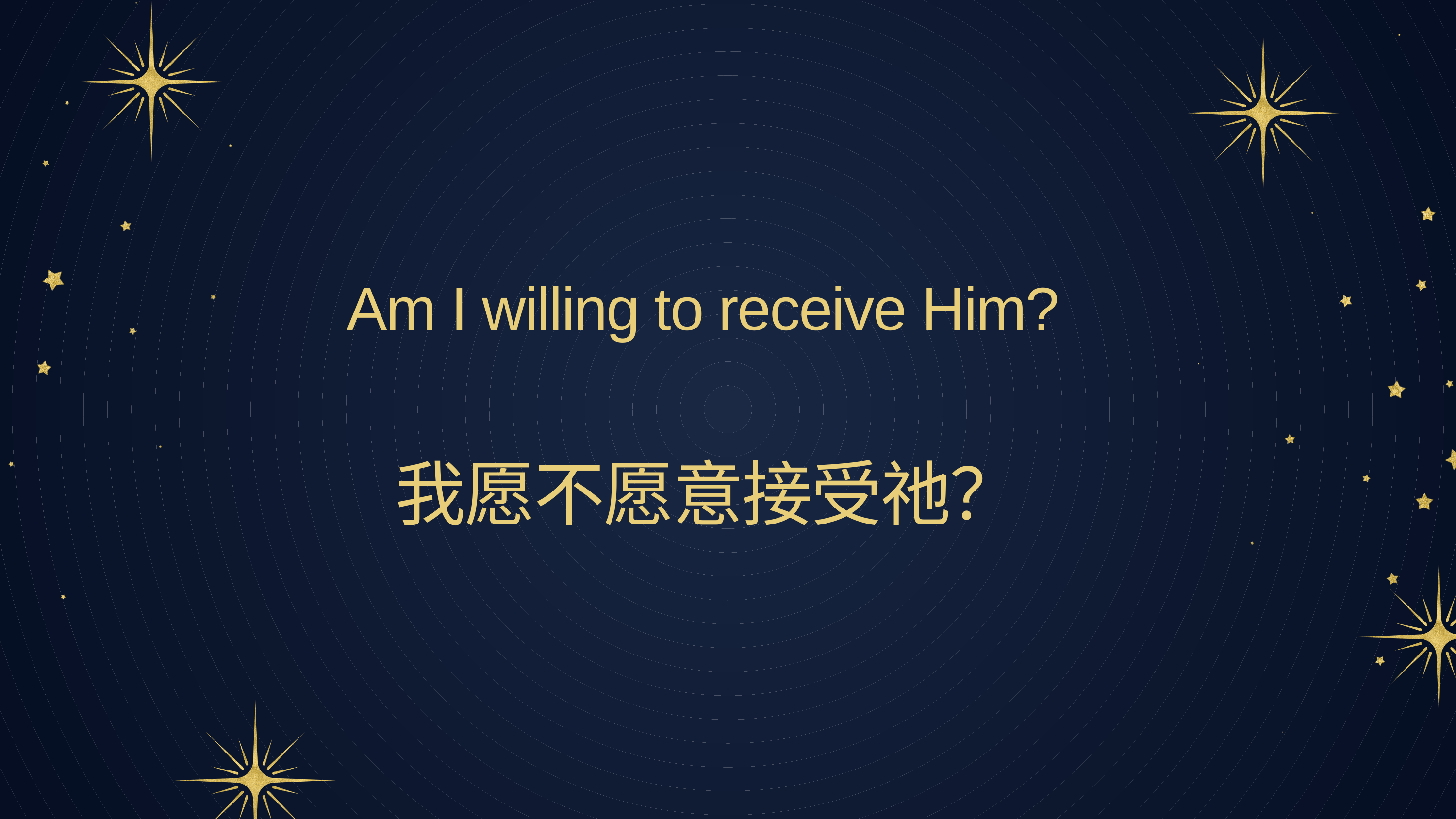

Am I willing to receive Him?
我愿不愿意接受祂？